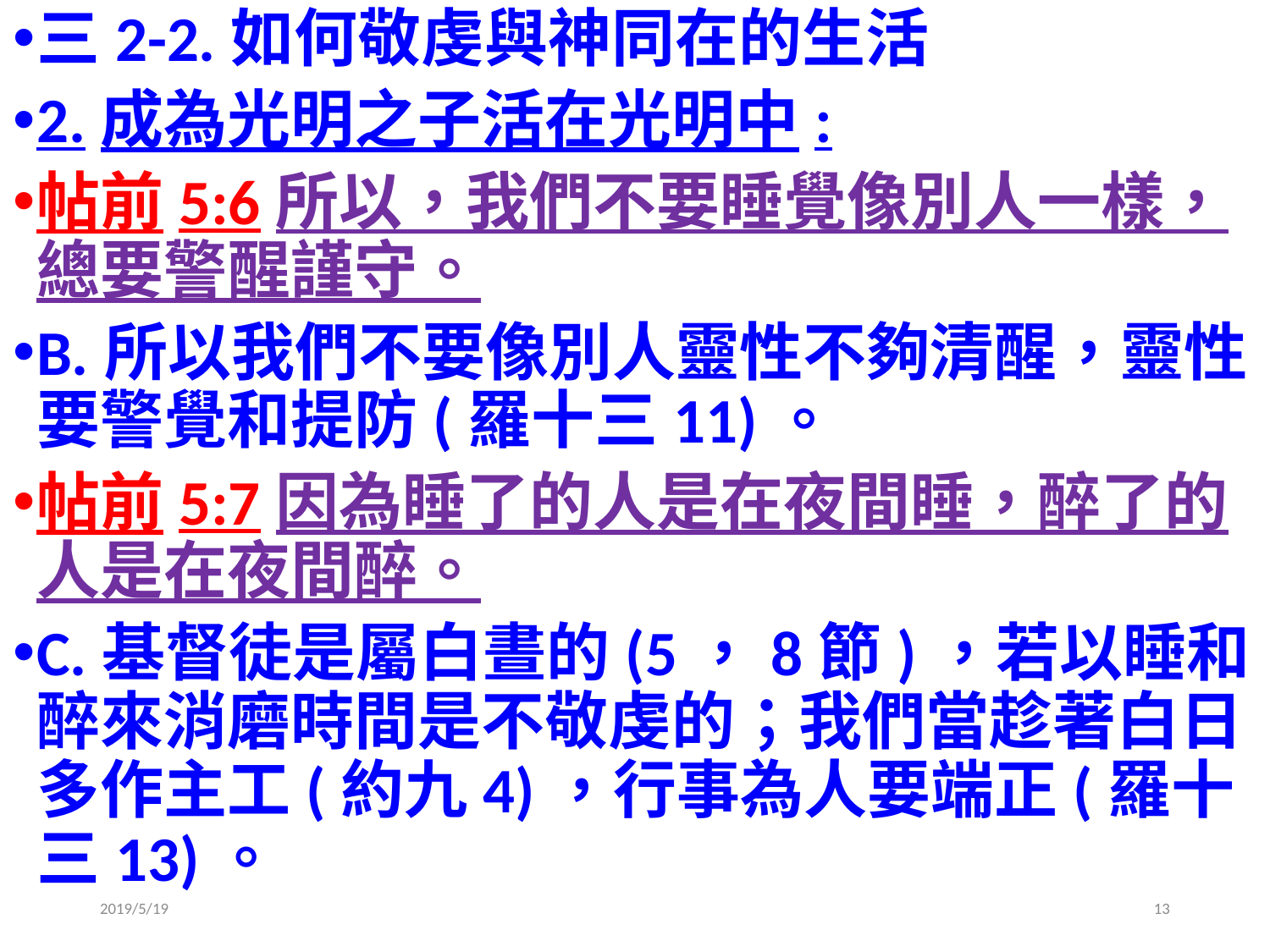

三2-2.如何敬虔與神同在的生活
2.成為光明之子活在光明中:
帖前5:6所以，我們不要睡覺像別人一樣，總要警醒謹守。
B.所以我們不要像別人靈性不夠清醒，靈性要警覺和提防(羅十三11)。
帖前5:7因為睡了的人是在夜間睡，醉了的人是在夜間醉。
C.基督徒是屬白晝的(5，8節)，若以睡和醉來消磨時間是不敬虔的；我們當趁著白日多作主工(約九4)，行事為人要端正(羅十三13)。

2019/5/19
13